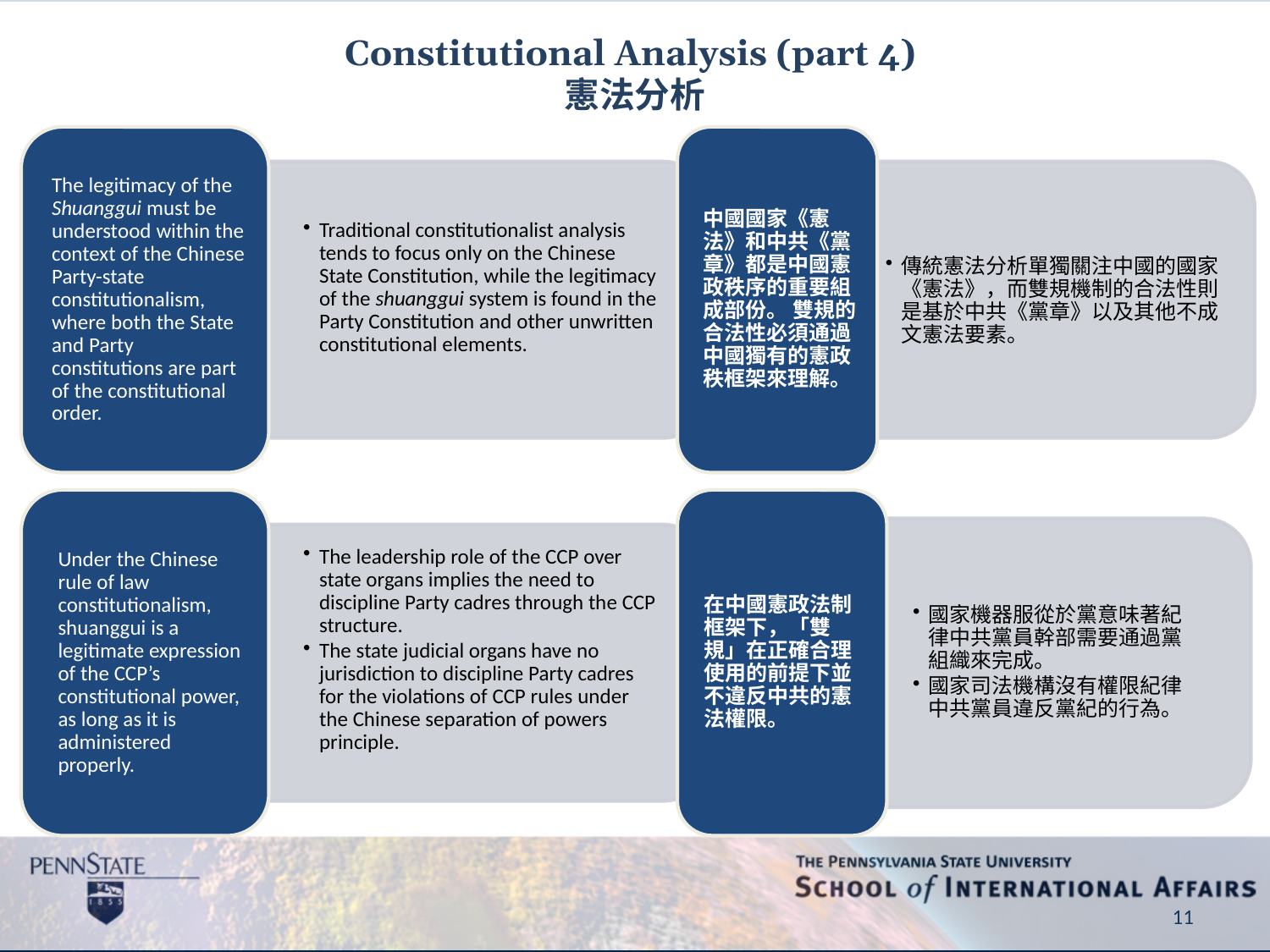

# Constitutional Analysis (part 4) 憲法分析
Traditional constitutionalist analysis tends to focus only on the Chinese State Constitution, while the legitimacy of the shuanggui system is found in the Party Constitution and other unwritten constitutional elements.

The legitimacy of the Shuanggui must be understood within the context of the Chinese Party-state constitutionalism, where both the State and Party constitutions are part of the constitutional order.
The leadership role of the CCP over state organs implies the need to discipline Party cadres through the CCP structure.
The state judicial organs have no jurisdiction to discipline Party cadres for the violations of CCP rules under the Chinese separation of powers principle.

Under the Chinese rule of law constitutionalism, shuanggui is a legitimate expression of the CCP’s constitutional power, as long as it is administered properly.

傳統憲法分析單獨關注中國的國家《憲法》，而雙規機制的合法性則是基於中共《黨章》以及其他不成文憲法要素。

中國國家《憲法》和中共《黨章》都是中國憲政秩序的重要組成部份。 雙規的合法性必須通過中國獨有的憲政秩框架來理解。
國家機器服從於黨意味著紀律中共黨員幹部需要通過黨組織來完成。
國家司法機構沒有權限紀律中共黨員違反黨紀的行為。
在中國憲政法制框架下，「雙規」在正確合理使用的前提下並不違反中共的憲法權限。
11